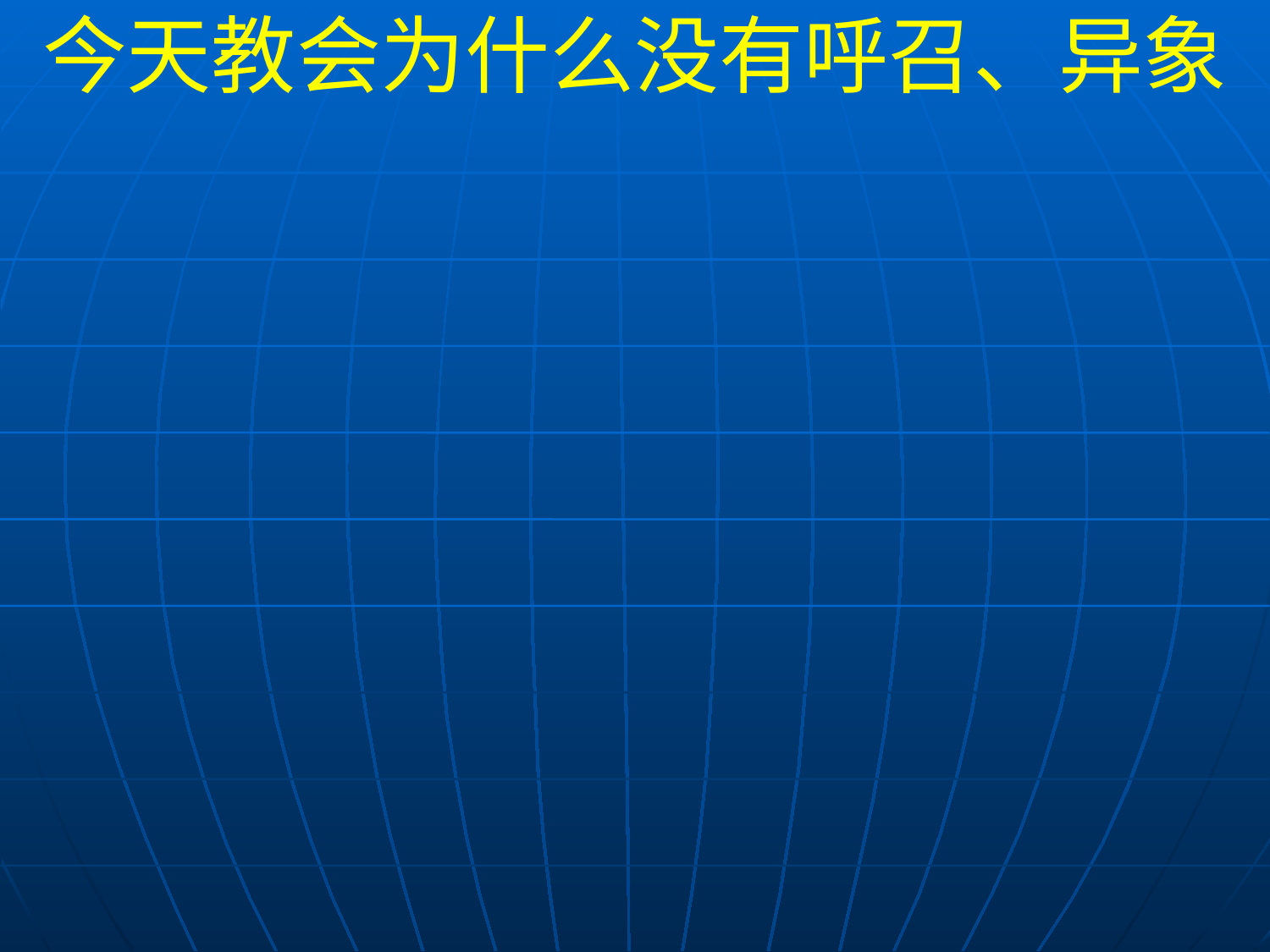

今天教会为什么没有呼召、异象
因为沉睡没有起来,没有听到水手的问题,没有问自己在做什么,没有求告神
约拿书中几个起来:起来做什么?
1.起来看圣经:圣经说我该做什么；神对教会一般的呼召是什么
2.起来看事实:我们有很多资源；很多族群很缺乏
3.起来求告神:等候神把向一般人的呼召变成个人的呼召
4.起来改变: 脱去偏见歧视、自私、满足现况、缺乏爱心